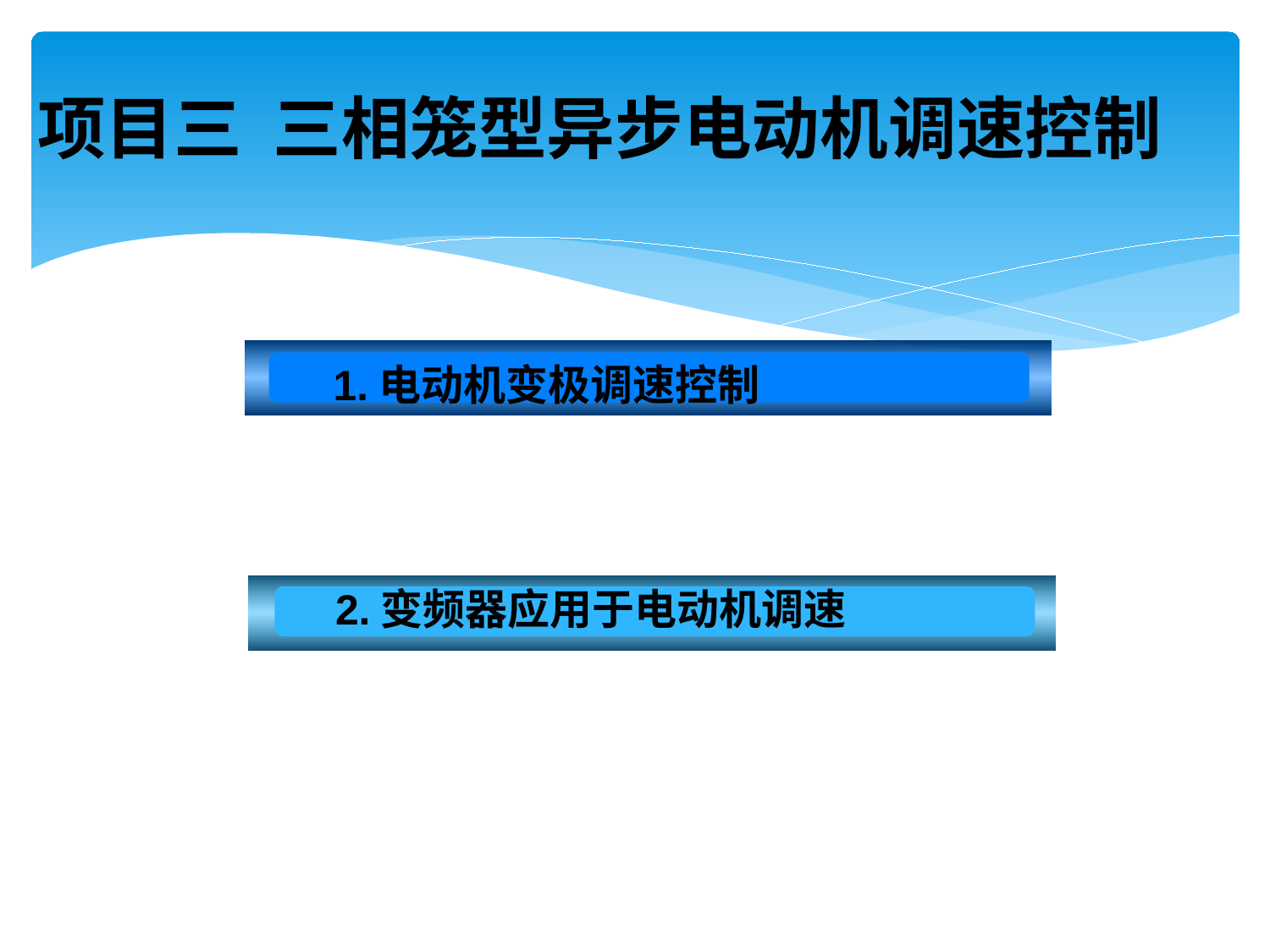

# 项目三  三相笼型异步电动机调速控制

 1.电动机变极调速控制

 2.变频器应用于电动机调速